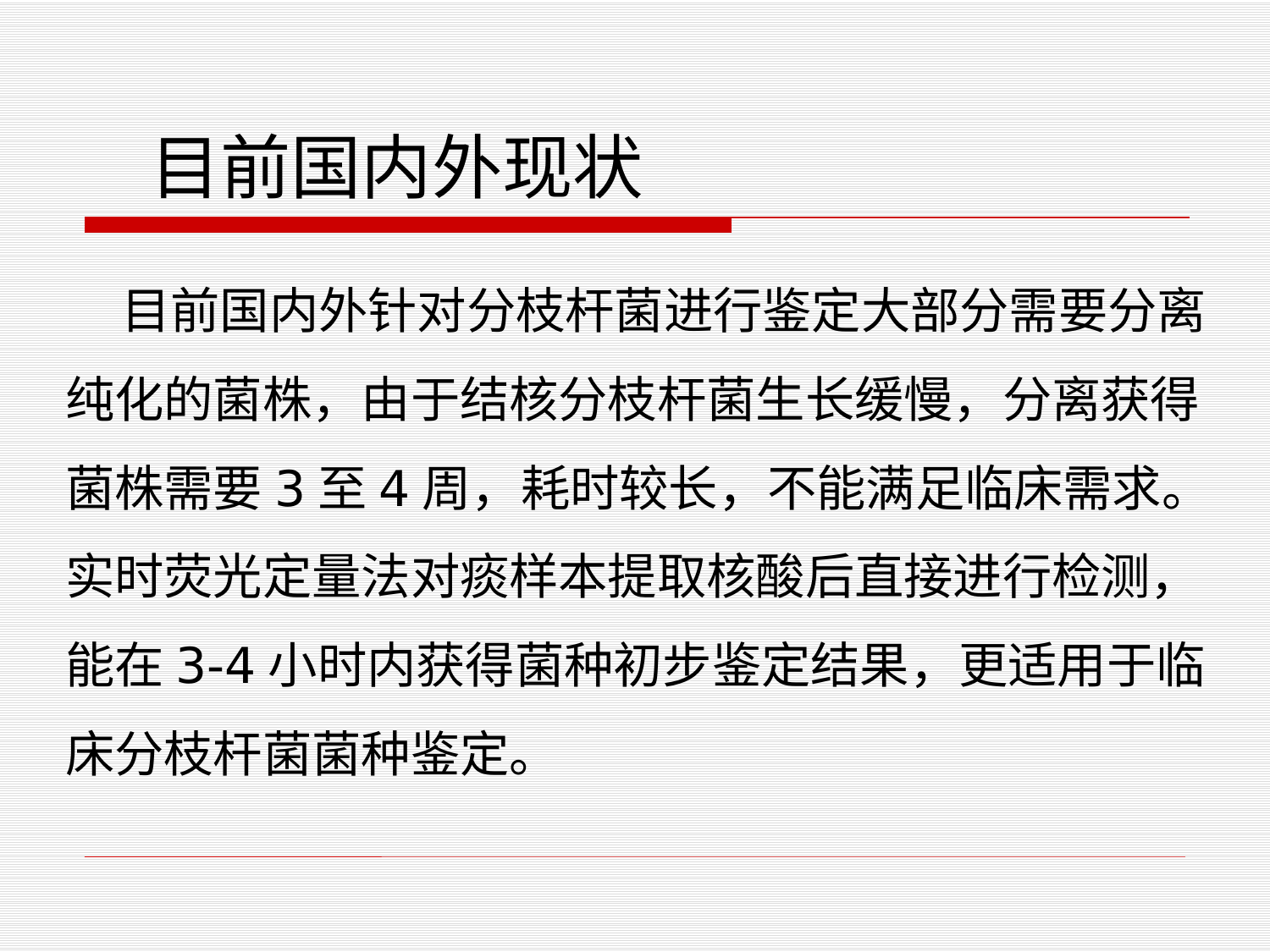

目前国内外现状
    目前国内外针对分枝杆菌进行鉴定大部分需要分离纯化的菌株，由于结核分枝杆菌生长缓慢，分离获得菌株需要3至4周，耗时较长，不能满足临床需求。实时荧光定量法对痰样本提取核酸后直接进行检测，能在3-4小时内获得菌种初步鉴定结果，更适用于临床分枝杆菌菌种鉴定。